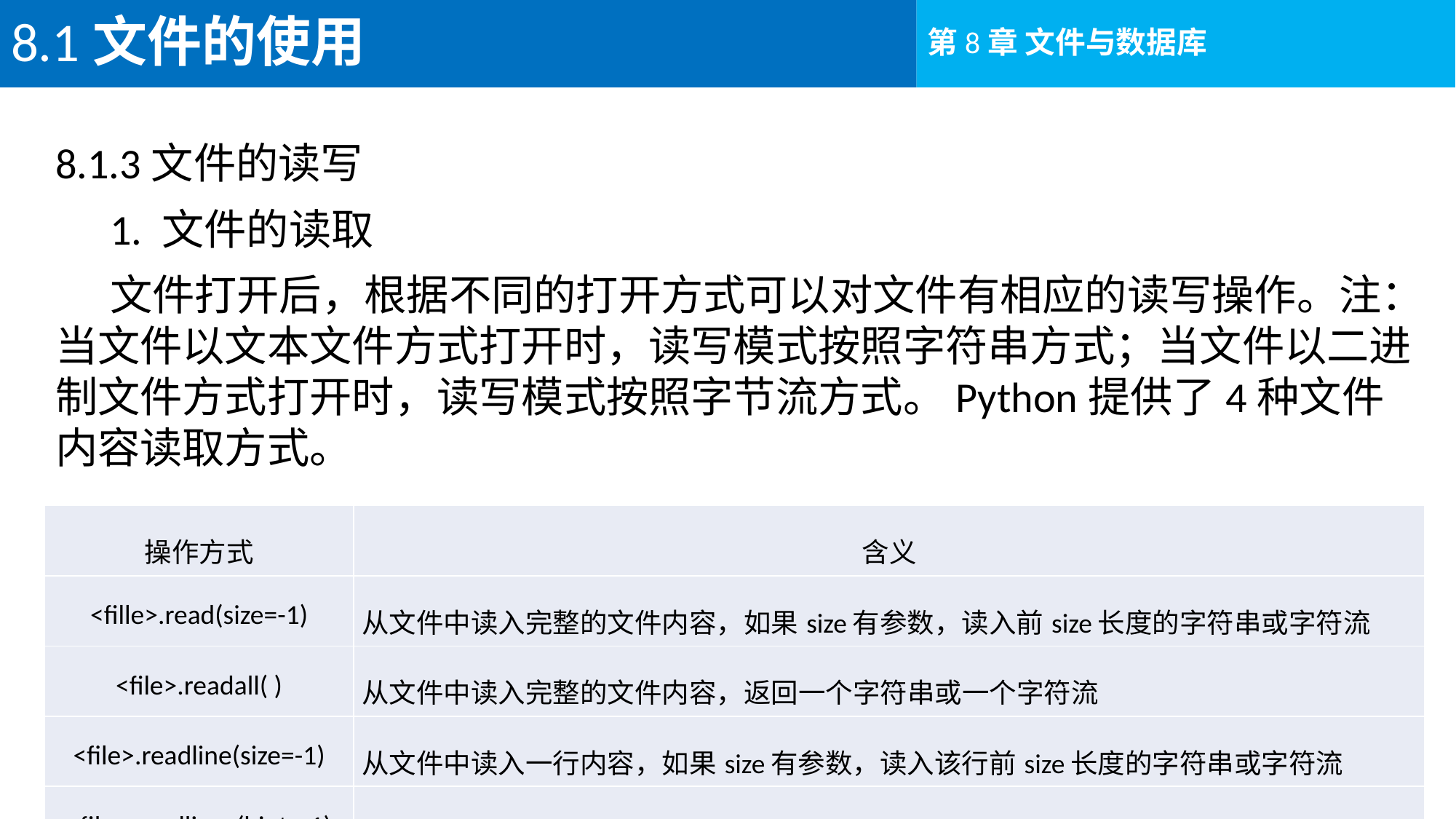

# 8.1文件的使用
8.1.3文件的读写
1. 文件的读取
文件打开后，根据不同的打开方式可以对文件有相应的读写操作。注：当文件以文本文件方式打开时，读写模式按照字符串方式；当文件以二进制文件方式打开时，读写模式按照字节流方式。Python提供了4种文件内容读取方式。
| 操作方式 | 含义 |
| --- | --- |
| <fille>.read(size=-1) | 从文件中读入完整的文件内容，如果size有参数，读入前size长度的字符串或字符流 |
| <file>.readall( ) | 从文件中读入完整的文件内容，返回一个字符串或一个字符流 |
| <file>.readline(size=-1) | 从文件中读入一行内容，如果size有参数，读入该行前size长度的字符串或字符流 |
| <file>.readlines(hint=-1) | 从文件中读入所有行内容，每行内容形成一个列表；如果hint有参数，读入hint行内容。 |